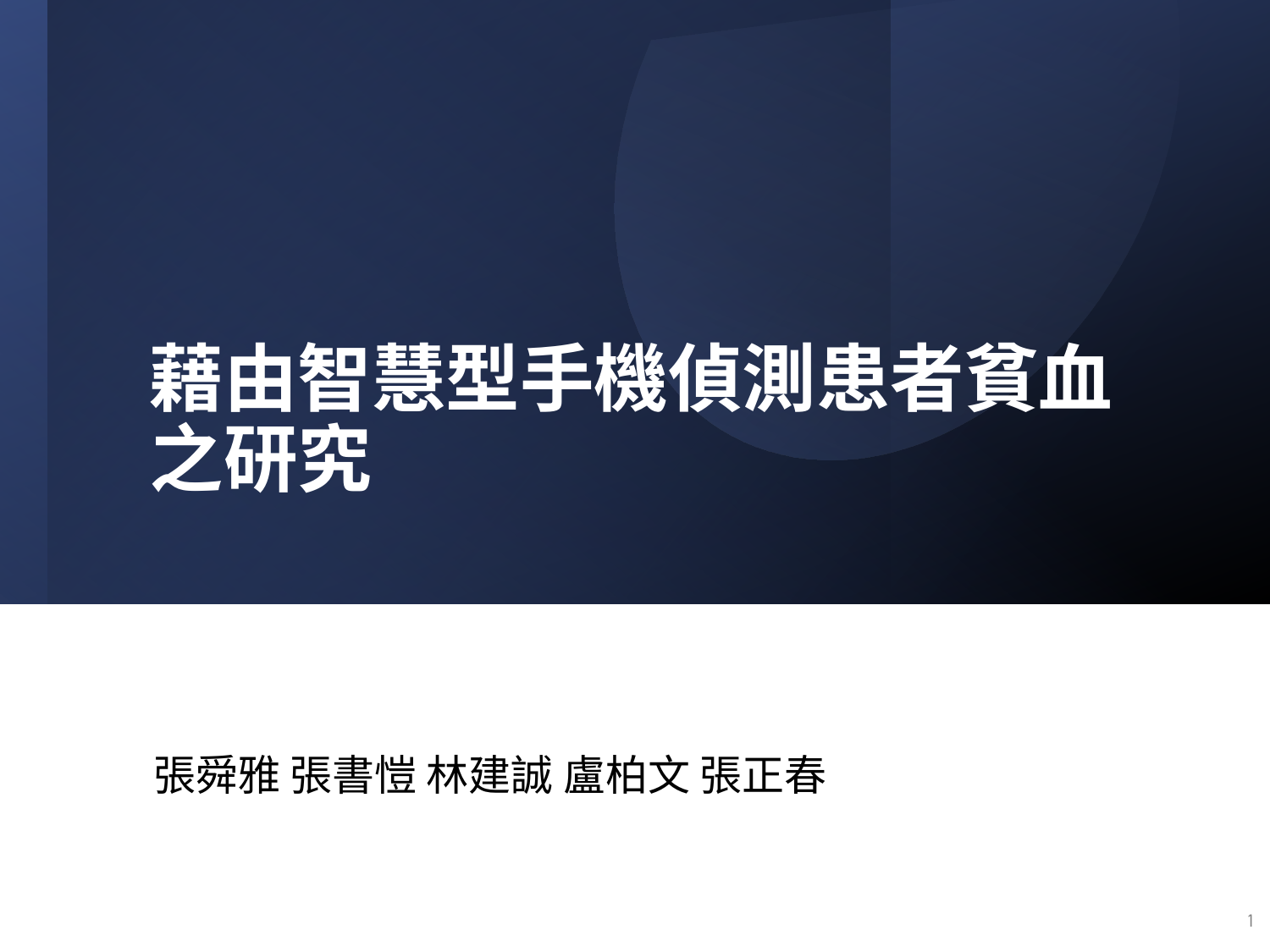

# 藉由智慧型手機偵測患者貧血之研究
張舜雅 張書愷 林建誠 盧柏文 張正春
1